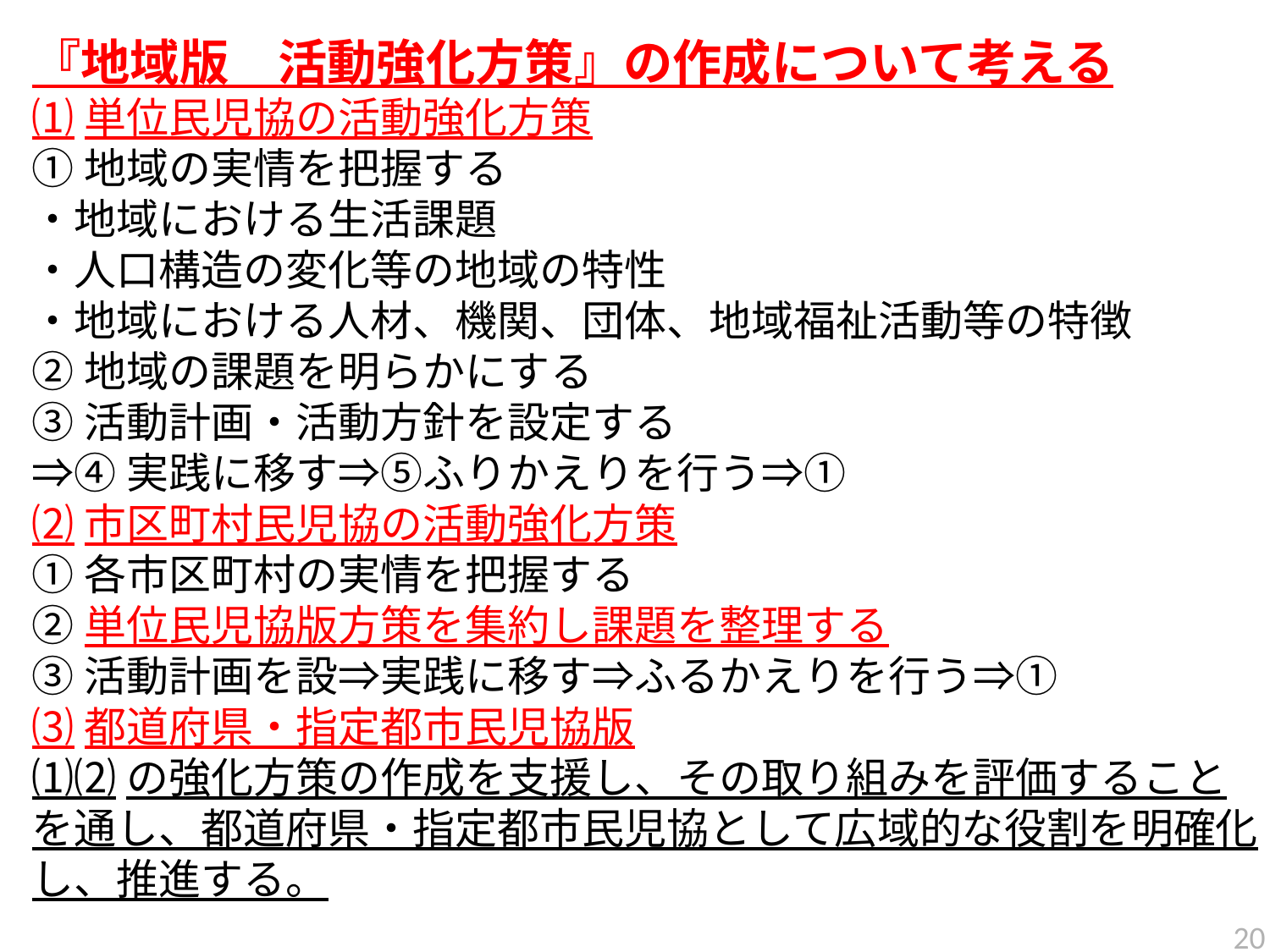

『地域版　活動強化方策』の作成について考える
⑴単位民児協の活動強化方策
①地域の実情を把握する
・地域における生活課題
・人口構造の変化等の地域の特性
・地域における人材、機関、団体、地域福祉活動等の特徴
②地域の課題を明らかにする
③活動計画・活動方針を設定する
⇒④実践に移す⇒⑤ふりかえりを行う⇒①
⑵市区町村民児協の活動強化方策
①各市区町村の実情を把握する
②単位民児協版方策を集約し課題を整理する
③活動計画を設⇒実践に移す⇒ふるかえりを行う⇒①
⑶都道府県・指定都市民児協版
⑴⑵の強化方策の作成を支援し、その取り組みを評価することを通し、都道府県・指定都市民児協として広域的な役割を明確化し、推進する。

20